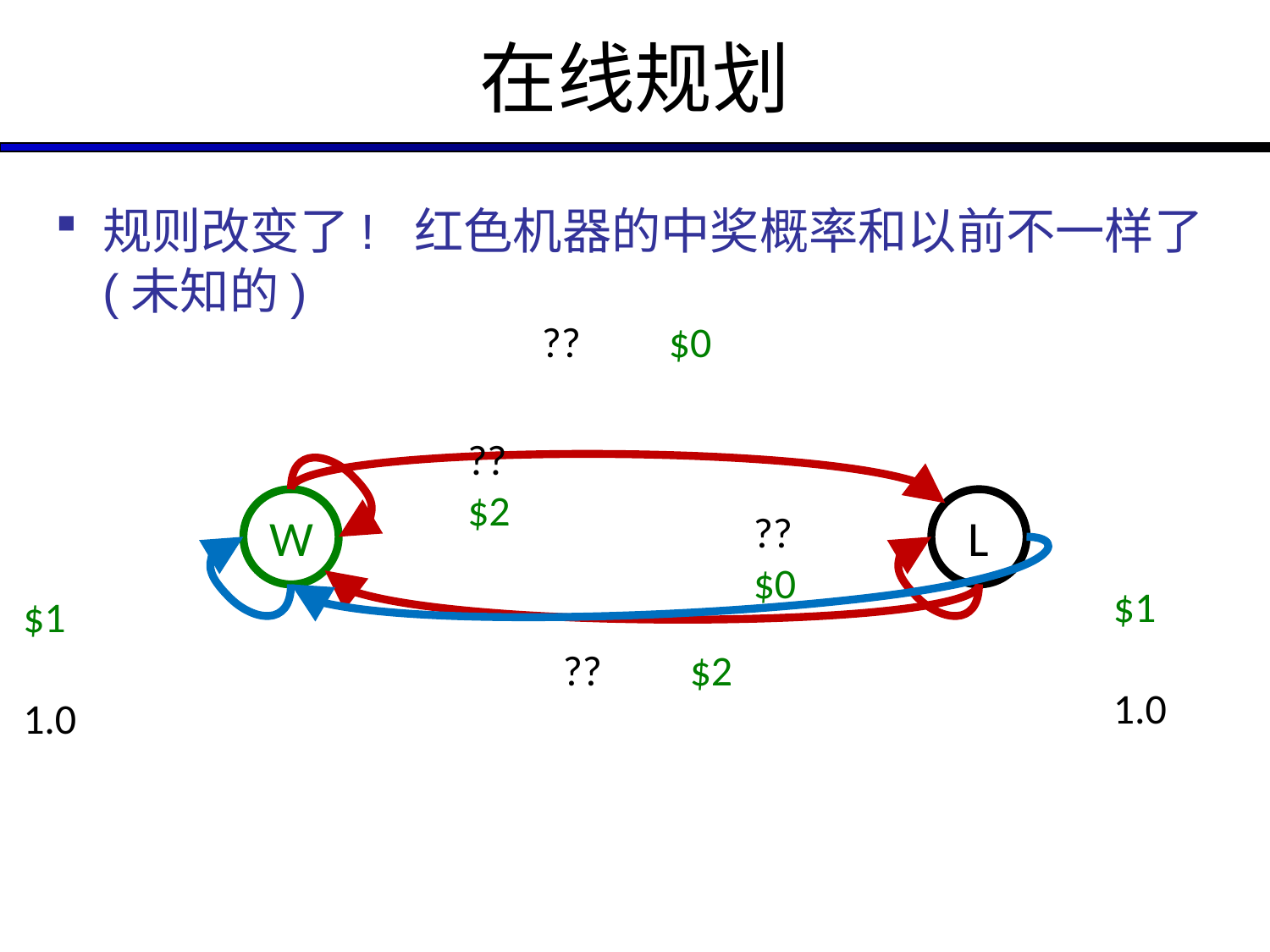

# 在线规划
规则改变了!  红色机器的中奖概率和以前不一样了(未知的)
?? 	$0
??
$2
W
L
??
$0
$1

1.0
$1

1.0
?? 	$2